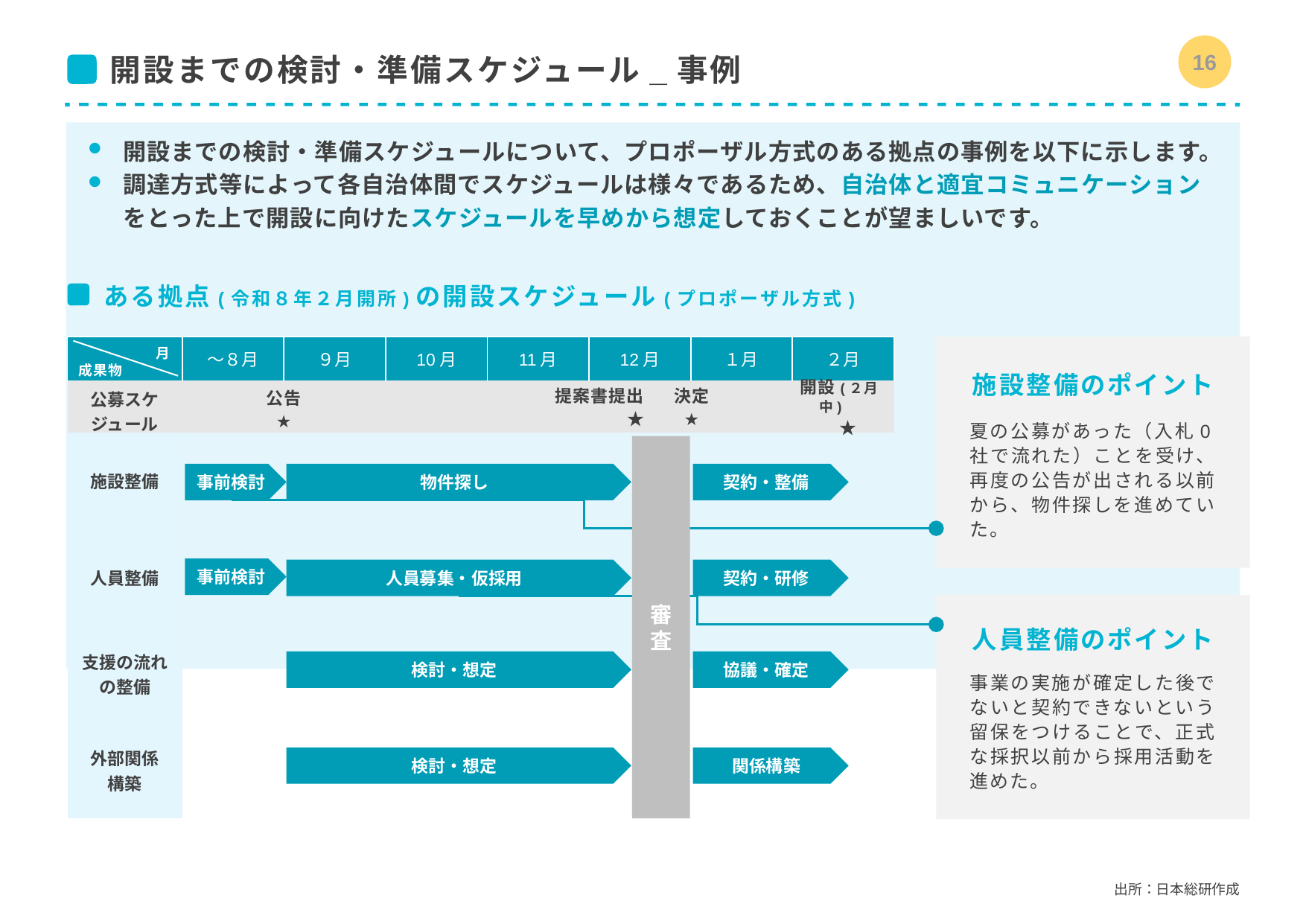

16
# 開設までの検討・準備スケジュール_事例
開設までの検討・準備スケジュールについて、プロポーザル方式のある拠点の事例を以下に示します。
調達方式等によって各自治体間でスケジュールは様々であるため、自治体と適宜コミュニケーションをとった上で開設に向けたスケジュールを早めから想定しておくことが望ましいです。
ある拠点(令和８年２月開所)の開設スケジュール(プロポーザル方式)

|  | ～８月 | ９月 | 10月 | 11月 | 12月 | １月 | ２月 |
| --- | --- | --- | --- | --- | --- | --- | --- |
| 公募スケジュール |  |  |  |  |  |  |  |
| 施設整備 |  |  |  |  |  |  |  |
| 人員整備 |  |  |  |  |  |  |  |
| 支援の流れの整備 |  |  |  |  |  |  |  |
| 外部関係 構築 |  |  |  |  |  |  |  |

月
成果物
施設整備のポイント
提案書提出
　　　　★
決定
★
　開設(２月中)
　　★
公告
★
夏の公募があった（入札0社で流れた）ことを受け、再度の公告が出される以前から、物件探しを進めていた。
審査
事前検討
物件探し
契約・整備
事前検討
人員募集・仮採用
契約・研修

人員整備のポイント
検討・想定
協議・確定
事業の実施が確定した後でないと契約できないという留保をつけることで、正式な採択以前から採用活動を進めた。
検討・想定
関係構築
出所：日本総研作成